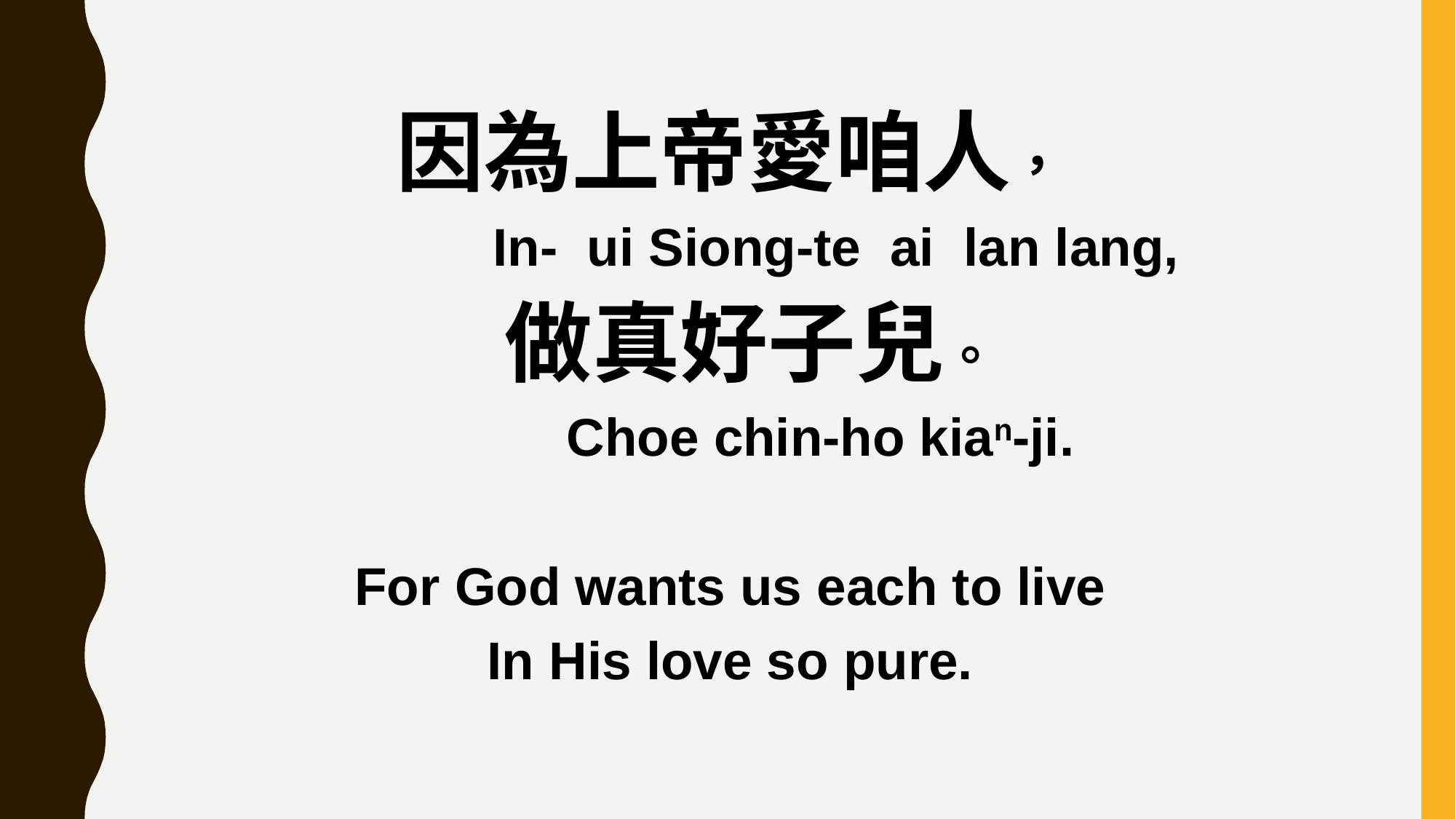

因為上帝愛咱人，
                    In-  ui Siong-te  ai  lan lang,
 做真好子兒。
                         Choe chin-ho kian-ji.

For God wants us each to live
In His love so pure.